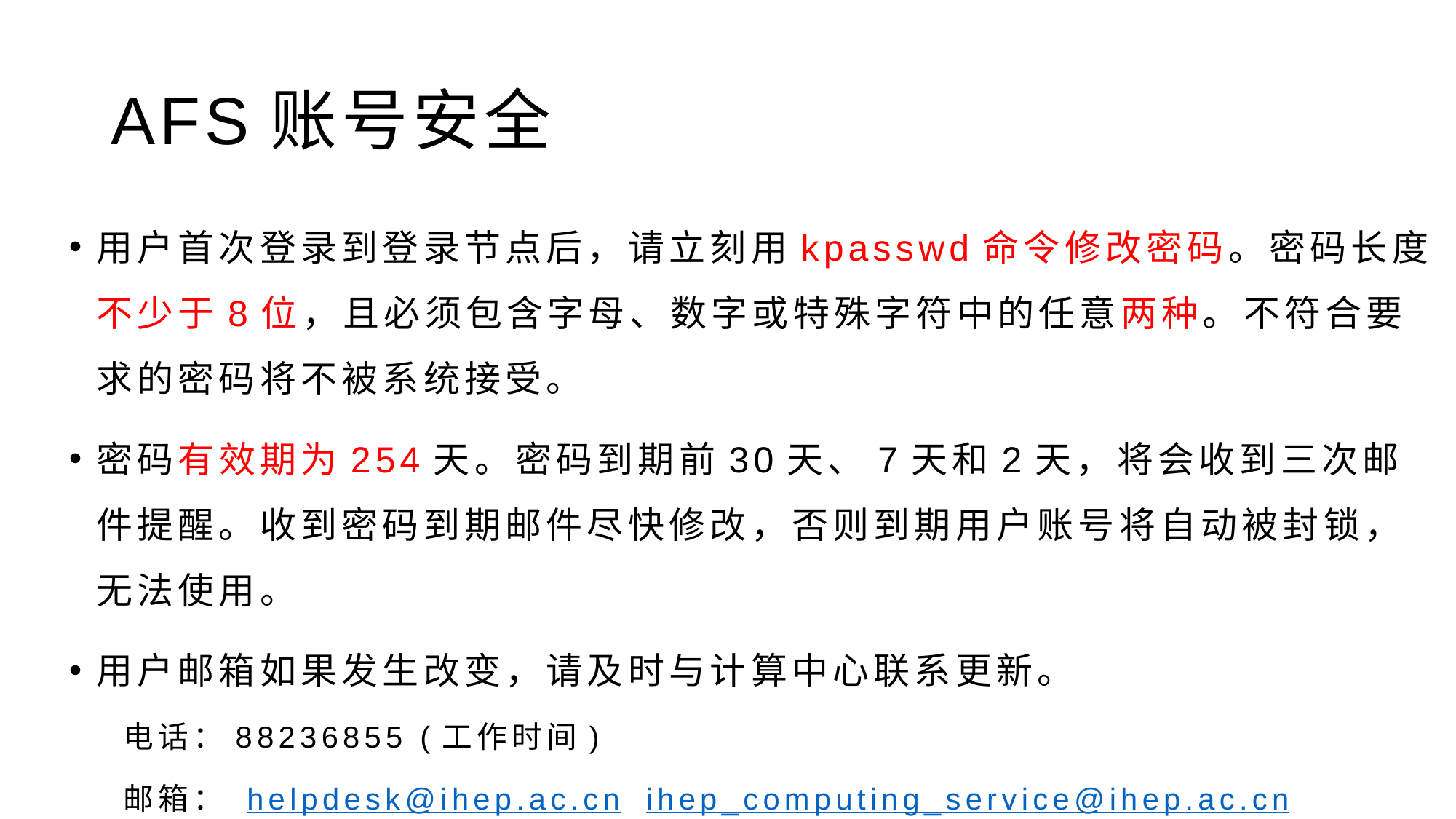

# AFS账号安全
用户首次登录到登录节点后，请立刻用kpasswd命令修改密码。密码长度不少于8位，且必须包含字母、数字或特殊字符中的任意两种。不符合要求的密码将不被系统接受。
密码有效期为254天。密码到期前30天、7天和2天，将会收到三次邮件提醒。收到密码到期邮件尽快修改，否则到期用户账号将自动被封锁，无法使用。
用户邮箱如果发生改变，请及时与计算中心联系更新。
电话：88236855 (工作时间)
邮箱： helpdesk@ihep.ac.cn  ihep_computing_service@ihep.ac.cn